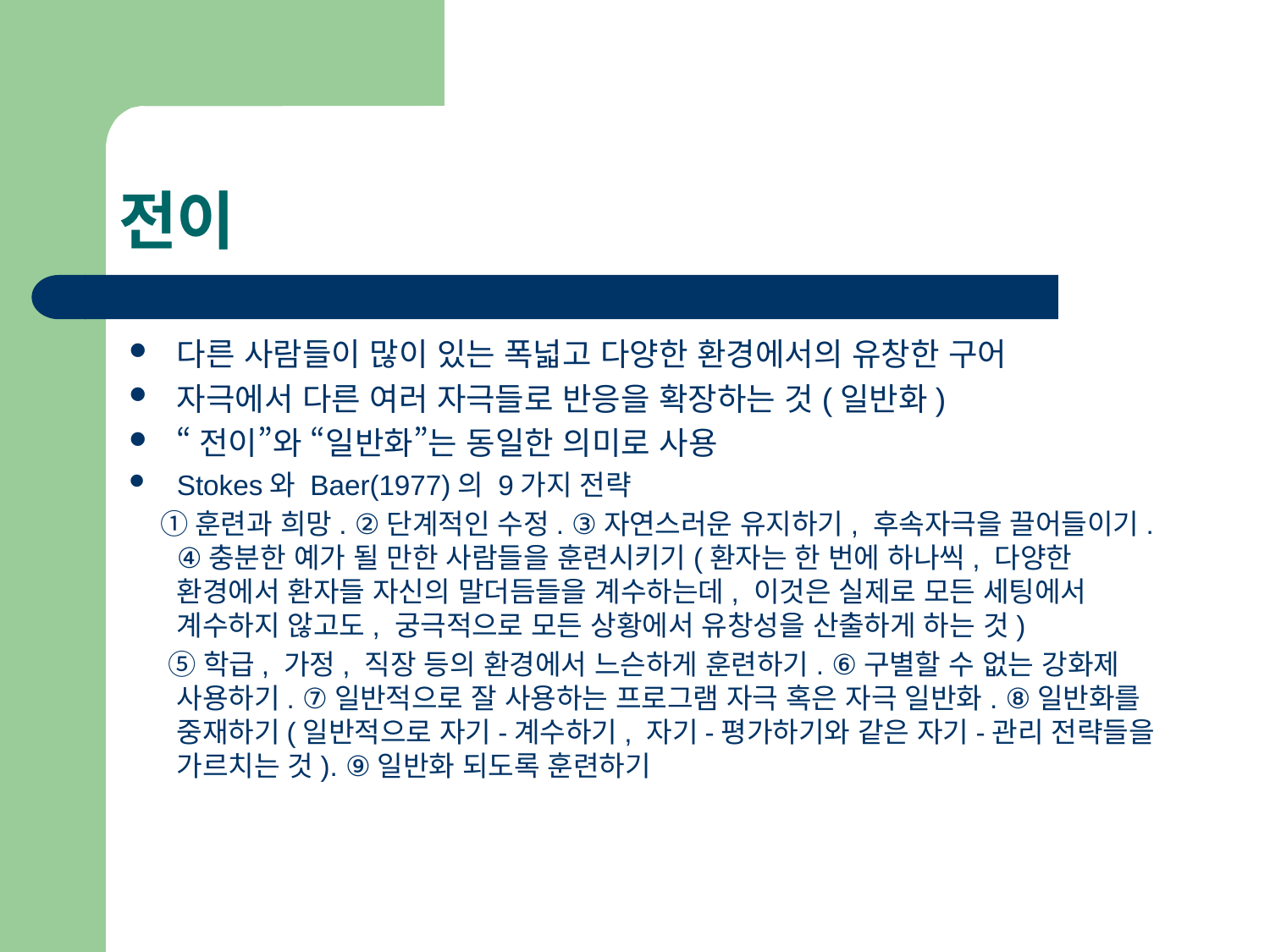

# 전이
다른 사람들이 많이 있는 폭넓고 다양한 환경에서의 유창한 구어
자극에서 다른 여러 자극들로 반응을 확장하는 것(일반화)
“전이”와 “일반화”는 동일한 의미로 사용
Stokes와 Baer(1977)의 9가지 전략
    ①훈련과 희망. ②단계적인 수정. ③자연스러운 유지하기, 후속자극을 끌어들이기. ④충분한 예가 될 만한 사람들을 훈련시키기(환자는 한 번에 하나씩, 다양한 환경에서 환자들 자신의 말더듬들을 계수하는데, 이것은 실제로 모든 세팅에서 계수하지 않고도, 궁극적으로 모든 상황에서 유창성을 산출하게 하는 것)
     ⑤학급, 가정, 직장 등의 환경에서 느슨하게 훈련하기. ⑥구별할 수 없는 강화제 사용하기. ⑦일반적으로 잘 사용하는 프로그램 자극 혹은 자극 일반화. ⑧일반화를 중재하기(일반적으로 자기-계수하기, 자기-평가하기와 같은 자기-관리 전략들을 가르치는 것). ⑨일반화 되도록 훈련하기